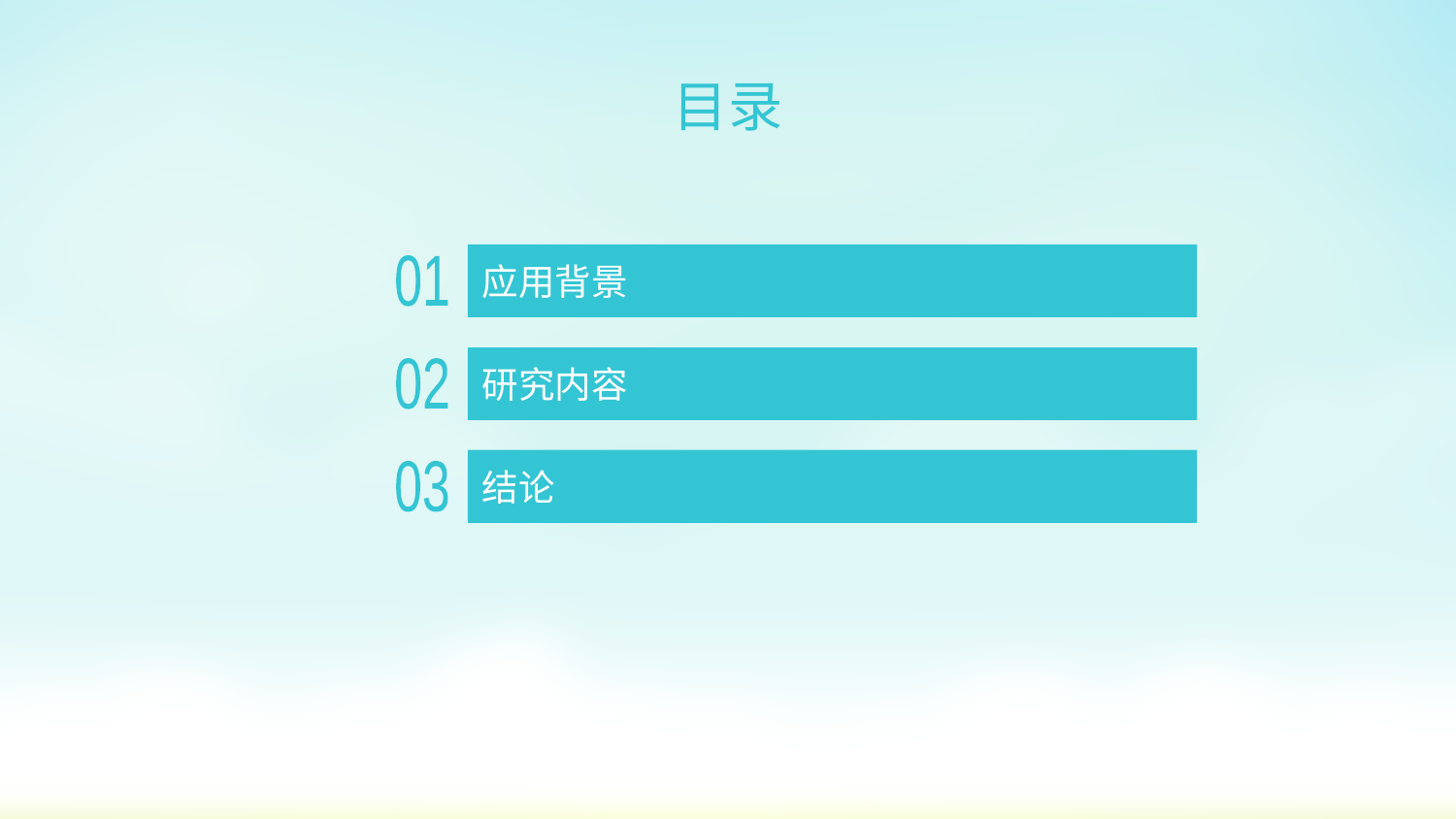

目录
应用背景
01
研究内容
02
结论
03